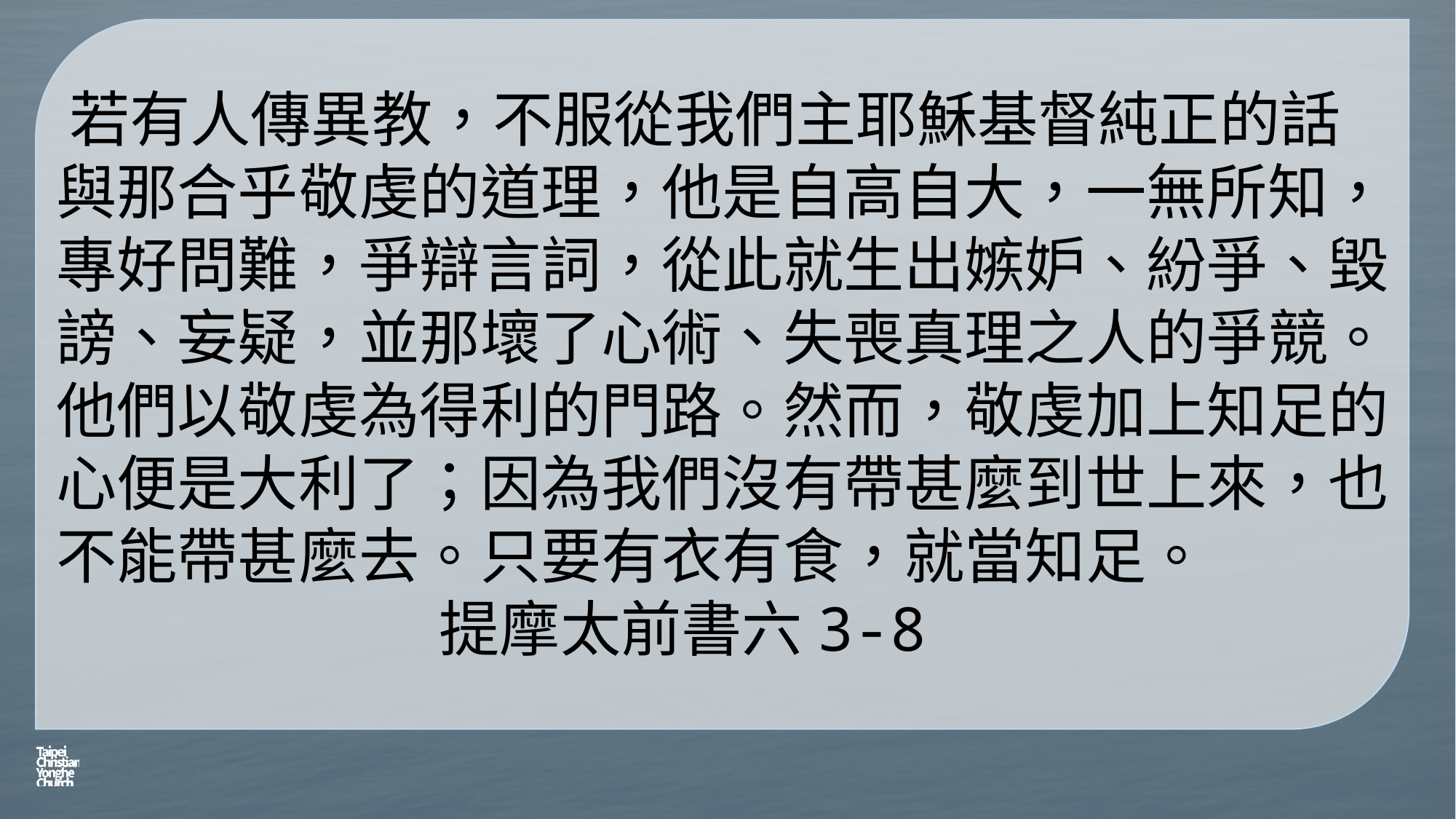

若有人傳異教，不服從我們主耶穌基督純正的話與那合乎敬虔的道理，他是自高自大，一無所知，專好問難，爭辯言詞，從此就生出嫉妒、紛爭、毀謗、妄疑，並那壞了心術、失喪真理之人的爭競。他們以敬虔為得利的門路。然而，敬虔加上知足的心便是大利了；因為我們沒有帶甚麼到世上來，也不能帶甚麼去。只要有衣有食，就當知足。
                           提摩太前書六3-8